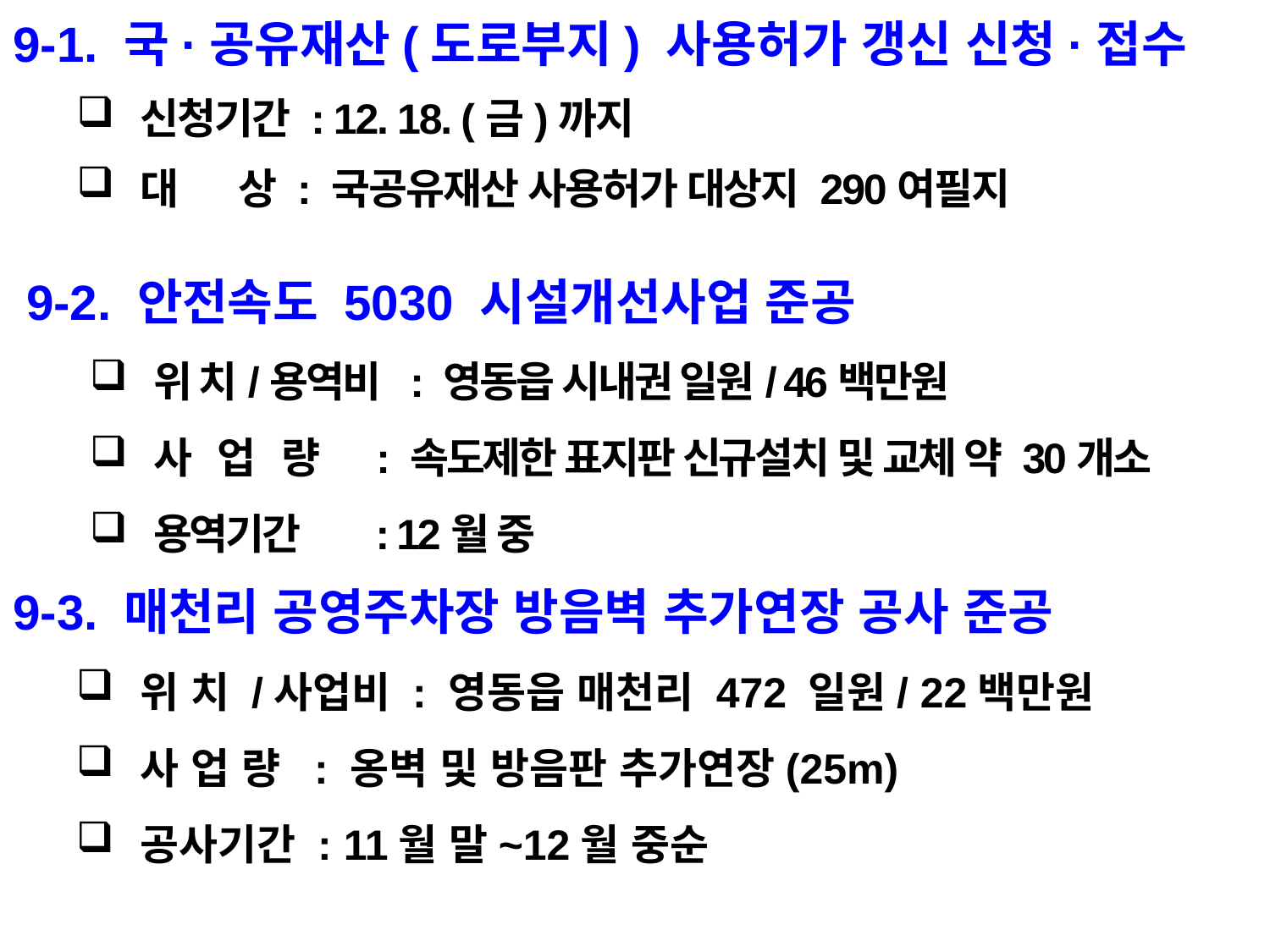

9-1. 국·공유재산(도로부지) 사용허가 갱신 신청·접수
신청기간 : 12. 18. (금)까지
대      상 : 국공유재산 사용허가 대상지 290여필지

9-2. 안전속도 5030 시설개선사업 준공
위 치/용역비  : 영동읍 시내권 일원/ 46백만원
사   업   량     : 속도제한 표지판 신규설치 및 교체 약 30개소
용역기간       : 12월 중

9-3. 매천리 공영주차장 방음벽 추가연장 공사 준공
위 치 /사업비 : 영동읍 매천리 472 일원/ 22백만원
사 업 량  : 옹벽 및 방음판 추가연장(25m)
공사기간 : 11월 말~12월 중순